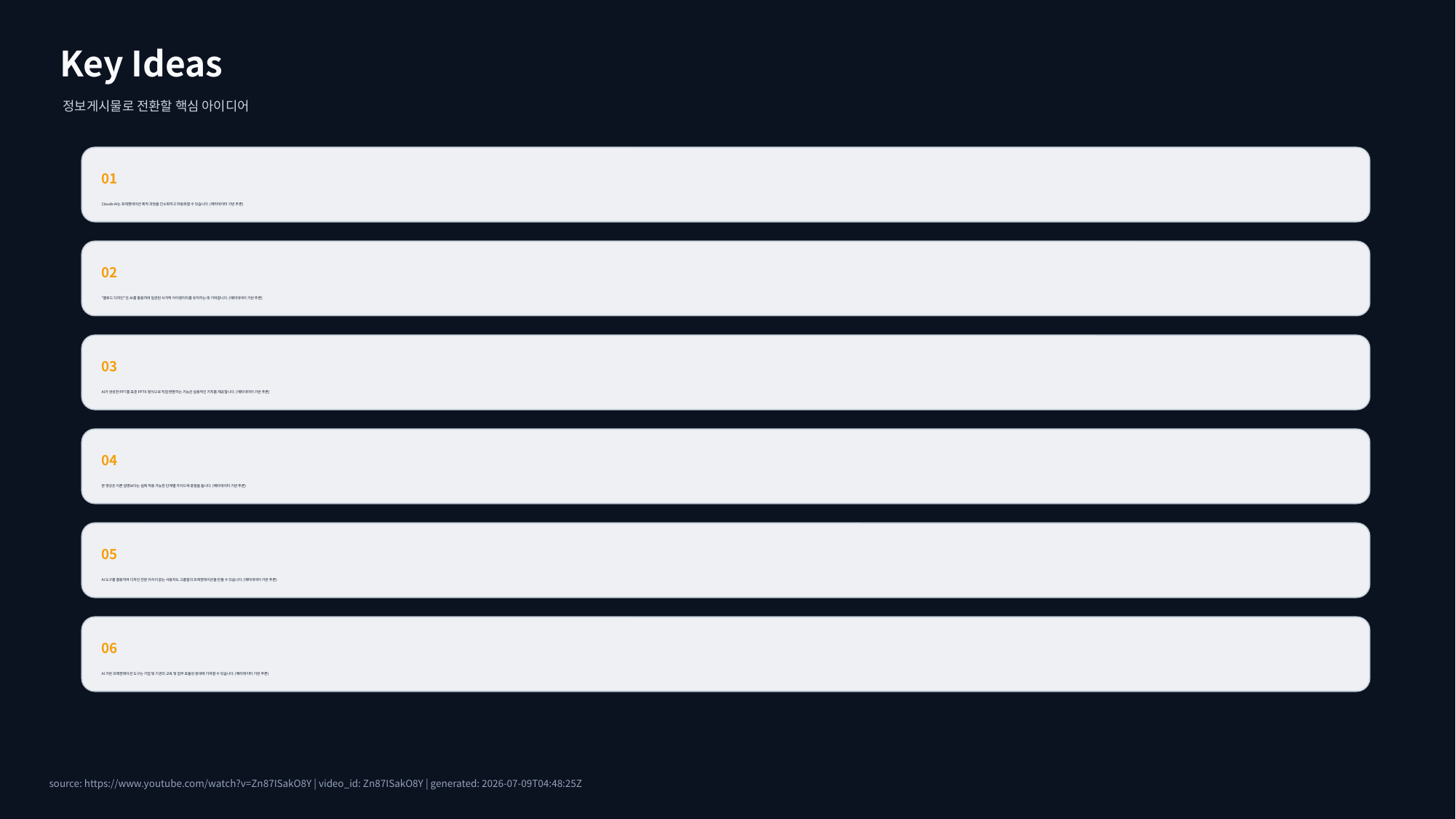

Key Ideas
정보게시물로 전환할 핵심 아이디어

01
Claude AI는 프레젠테이션 제작 과정을 간소화하고 자동화할 수 있습니다. (메타데이터 기반 추론)

02
"클로드 디자인"은 AI를 활용하여 일관된 시각적 아이덴티티를 유지하는 데 기여합니다. (메타데이터 기반 추론)

03
AI가 생성한 PPT를 표준 PPTX 형식으로 직접 변환하는 기능은 실용적인 가치를 제공합니다. (메타데이터 기반 추론)

04
본 영상은 이론 설명보다는 실제 적용 가능한 단계별 가이드에 중점을 둡니다. (메타데이터 기반 추론)

05
AI 도구를 활용하여 디자인 전문 지식이 없는 사용자도 고품질의 프레젠테이션을 만들 수 있습니다. (메타데이터 기반 추론)

06
AI 기반 프레젠테이션 도구는 기업 및 기관의 교육 및 업무 효율성 증대에 기여할 수 있습니다. (메타데이터 기반 추론)
source: https://www.youtube.com/watch?v=Zn87ISakO8Y | video_id: Zn87ISakO8Y | generated: 2026-07-09T04:48:25Z